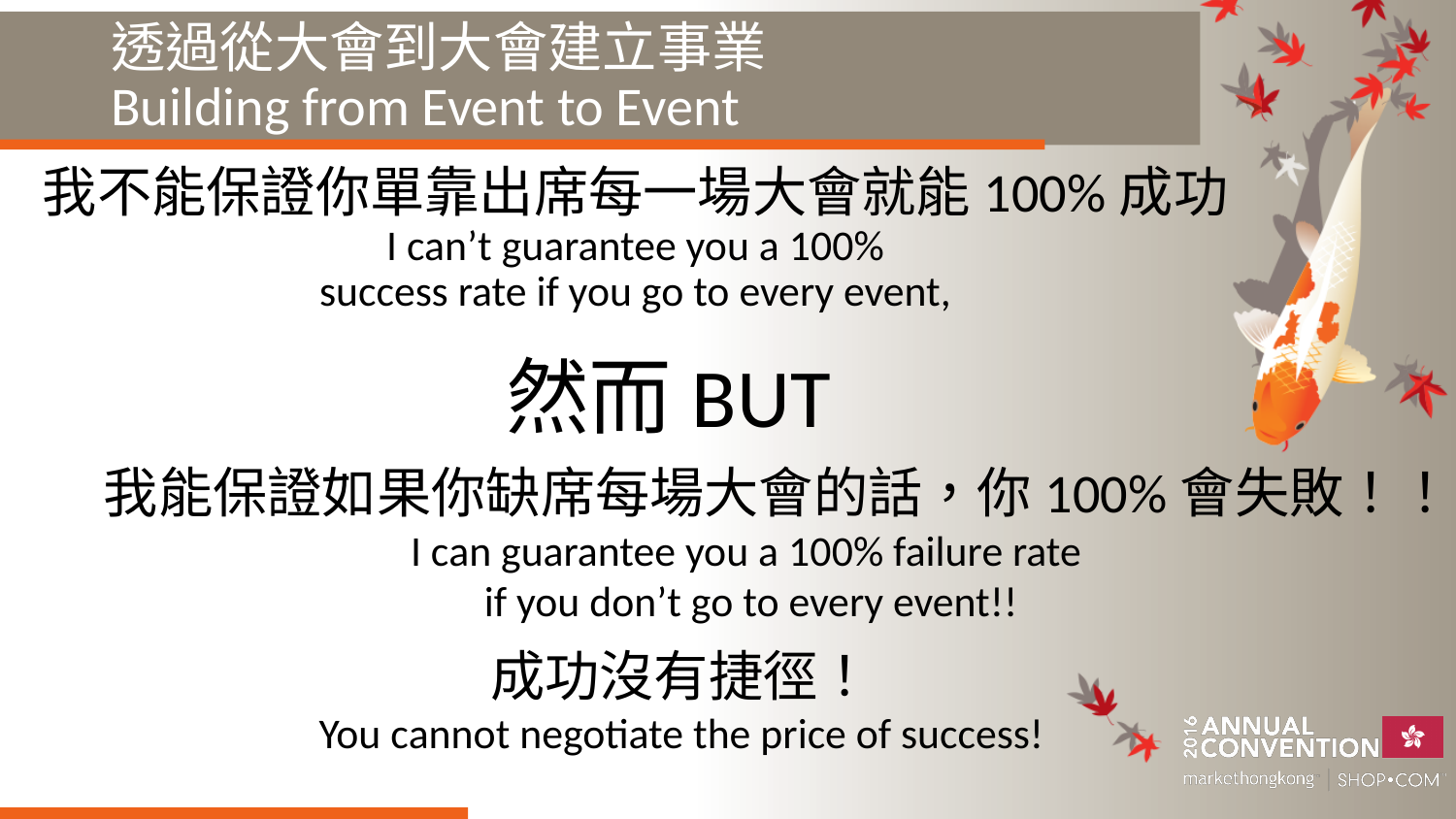

# 透過從大會到大會建立事業 Building from Event to Event

我不能保證你單靠出席每一場大會就能100%成功
I can’t guarantee you a 100%
success rate if you go to every event,

然而BUT
我能保證如果你缺席每場大會的話，你100%會失敗！！
I can guarantee you a 100% failure rate
if you don’t go to every event!!
成功沒有捷徑！
You cannot negotiate the price of success!